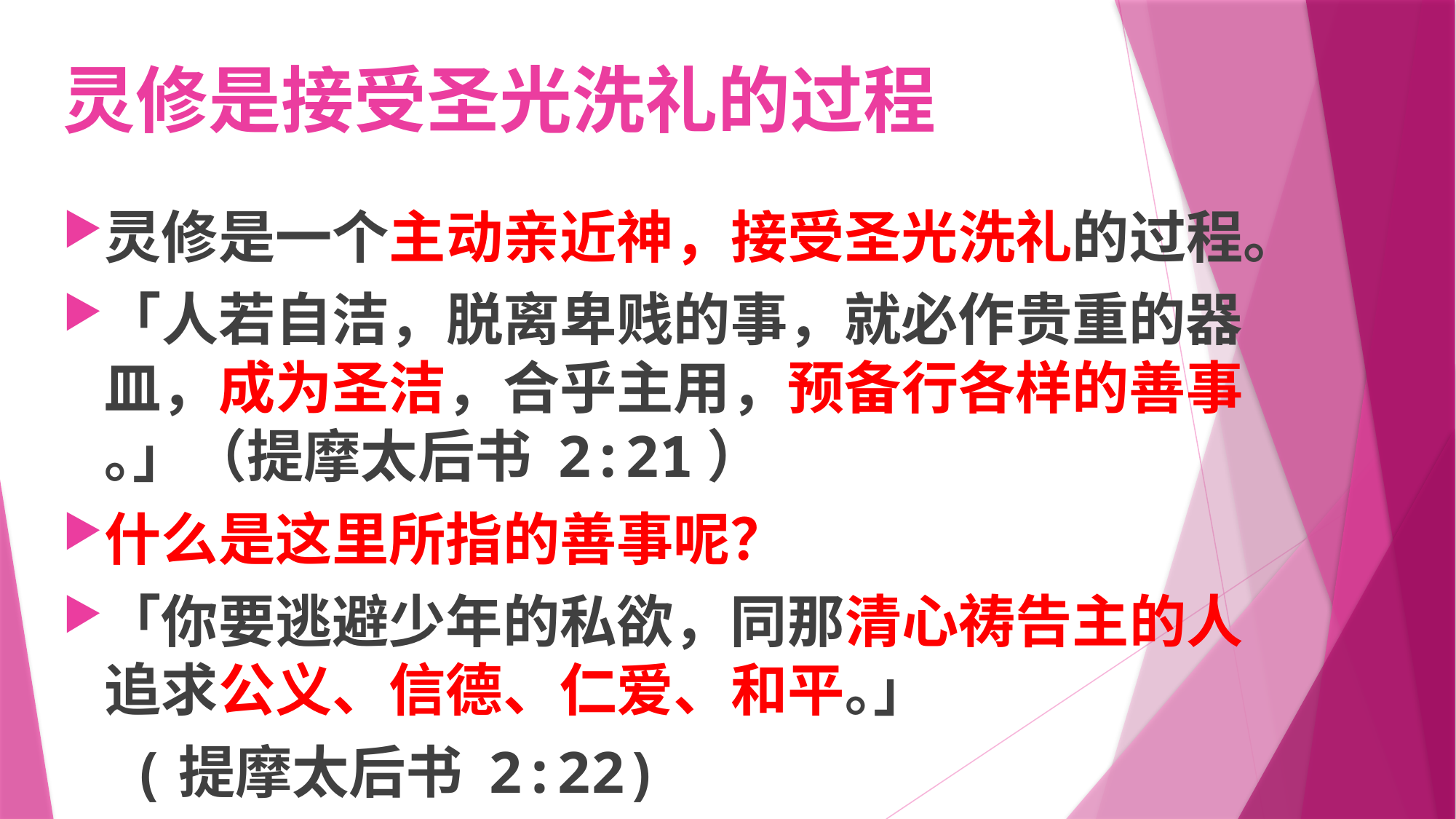

# 灵修是接受圣光洗礼的过程
灵修是一个主动亲近神，接受圣光洗礼的过程。
「人若自洁，脱离卑贱的事，就必作贵重的器皿，成为圣洁，合乎主用，预备行各样的善事｡」（提摩太后书 2:21）
什么是这里所指的善事呢？
「你要逃避少年的私欲，同那清心祷告主的人追求公义、信德、仁爱、和平｡｣
  (提摩太后书 2:22)